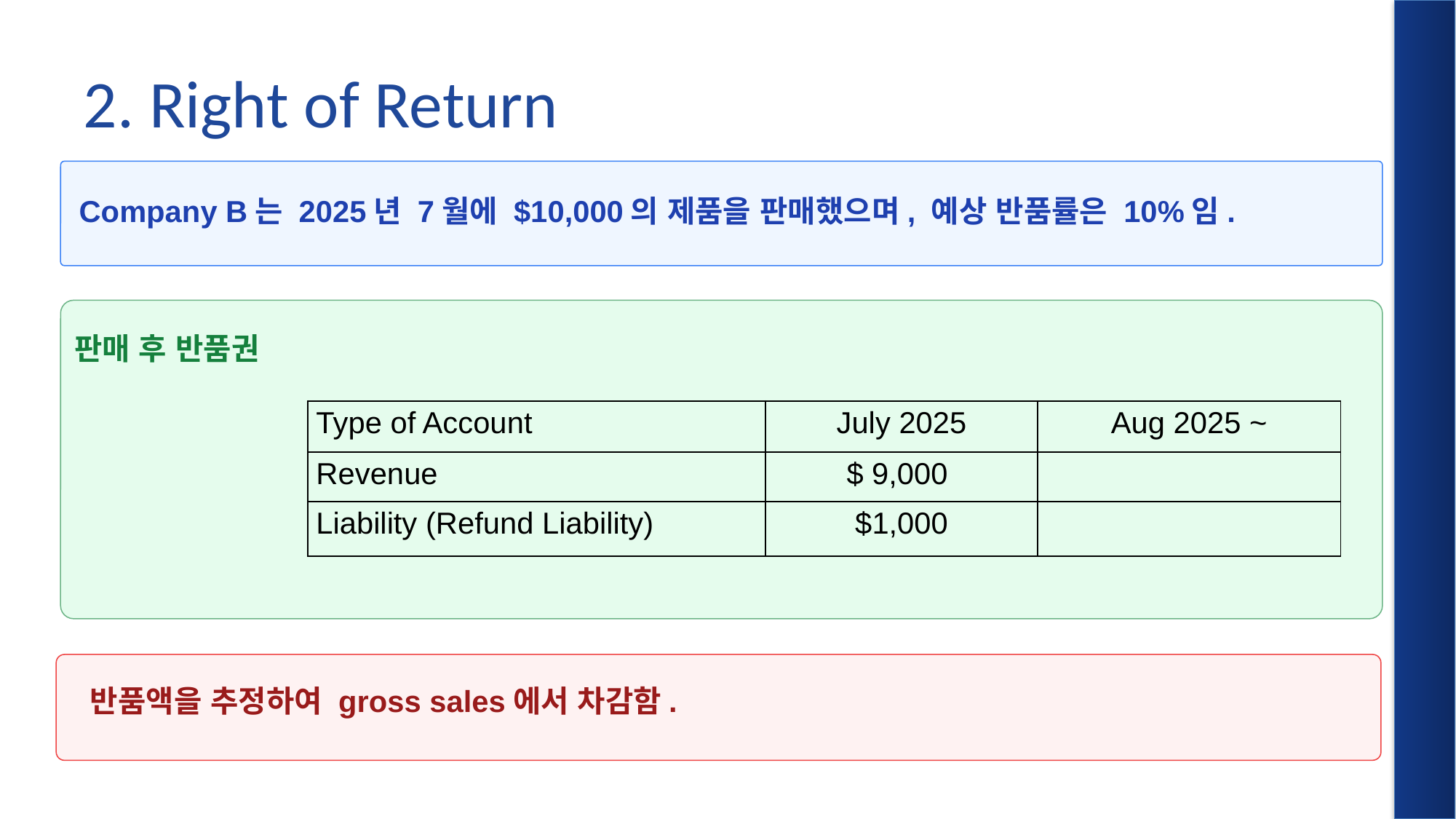

# 2. Right of Return

Company B는 2025년 7월에 $10,000의 제품을 판매했으며, 예상 반품률은 10%임.

판매 후 반품권

| Type of Account | July 2025 | Aug 2025 ~ |
| --- | --- | --- |
| Revenue | $ 9,000 |  |
| Liability (Refund Liability) | $1,000 |  |

 반품액을 추정하여 gross sales에서 차감함.